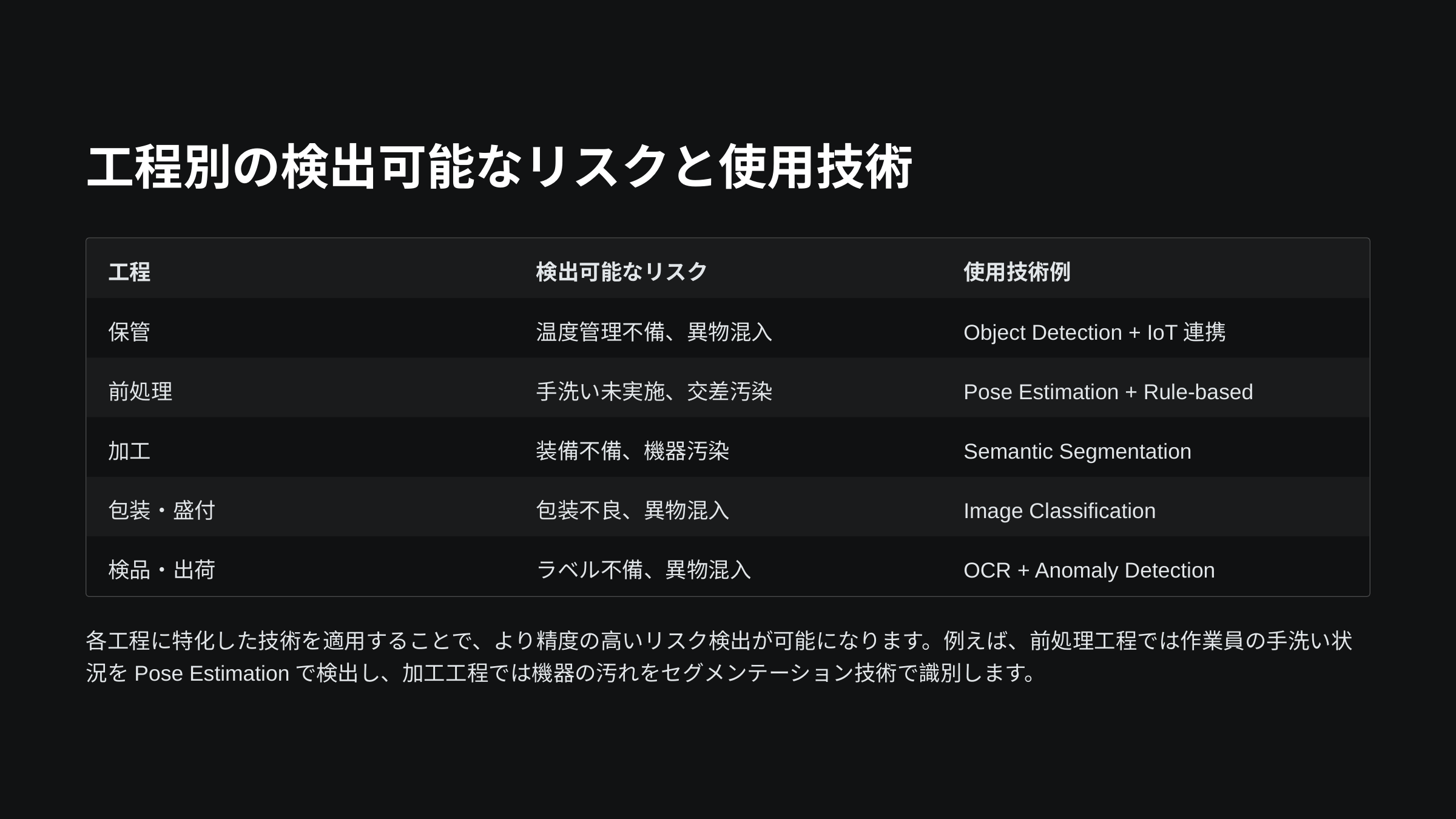

工程別の検出可能なリスクと使用技術

工程
検出可能なリスク
使用技術例

保管
温度管理不備、異物混入
Object Detection + IoT連携

前処理
手洗い未実施、交差汚染
Pose Estimation + Rule-based

加工
装備不備、機器汚染
Semantic Segmentation

包装・盛付
包装不良、異物混入
Image Classification

検品・出荷
ラベル不備、異物混入
OCR + Anomaly Detection
各工程に特化した技術を適用することで、より精度の高いリスク検出が可能になります。例えば、前処理工程では作業員の手洗い状況をPose Estimationで検出し、加工工程では機器の汚れをセグメンテーション技術で識別します。